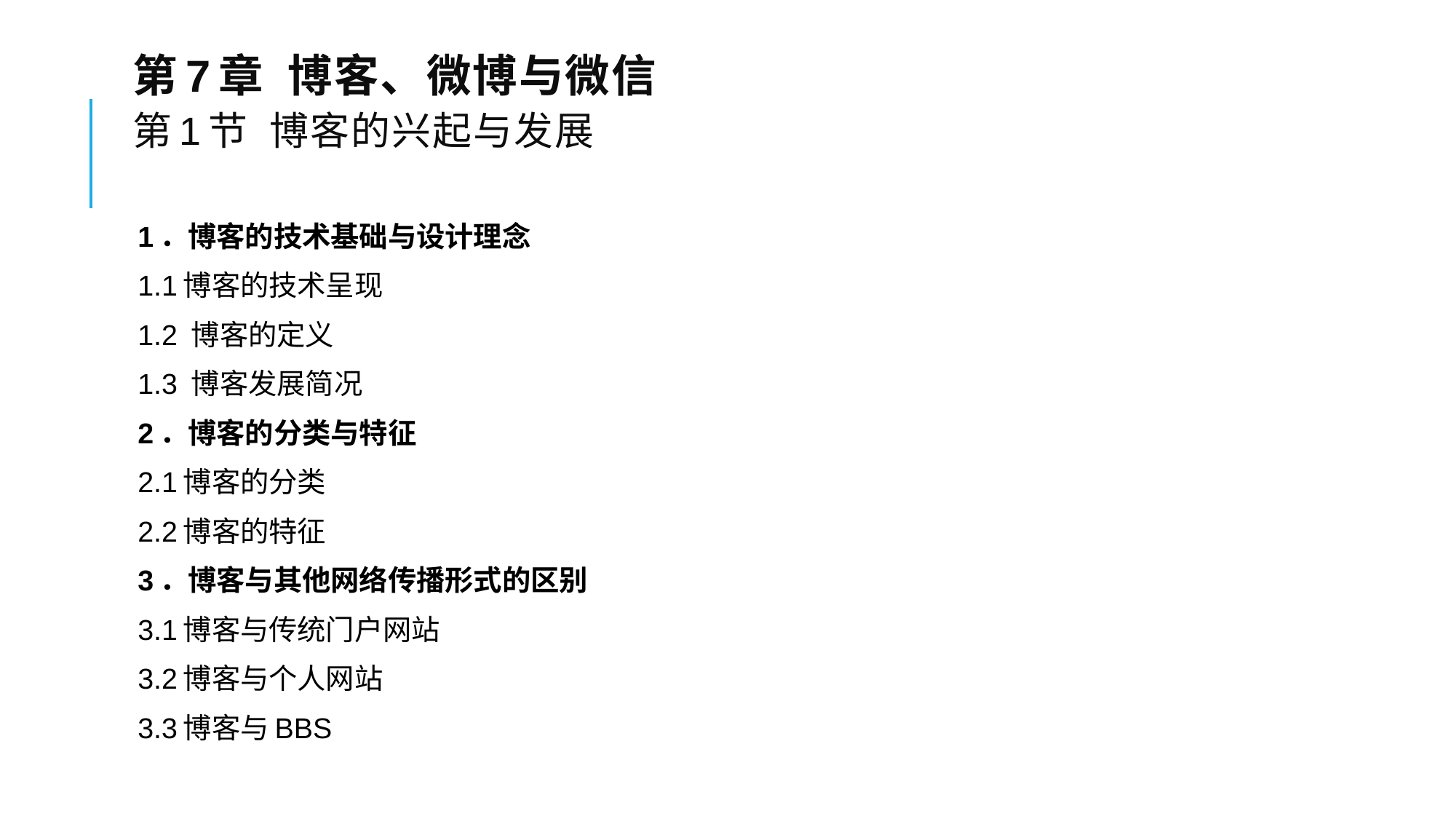

# 第7章  博客、微博与微信 第1节  博客的兴起与发展
1．博客的技术基础与设计理念
1.1博客的技术呈现
1.2 博客的定义
1.3 博客发展简况
2．博客的分类与特征
2.1博客的分类
2.2博客的特征
3．博客与其他网络传播形式的区别
3.1博客与传统门户网站
3.2博客与个人网站
3.3博客与BBS